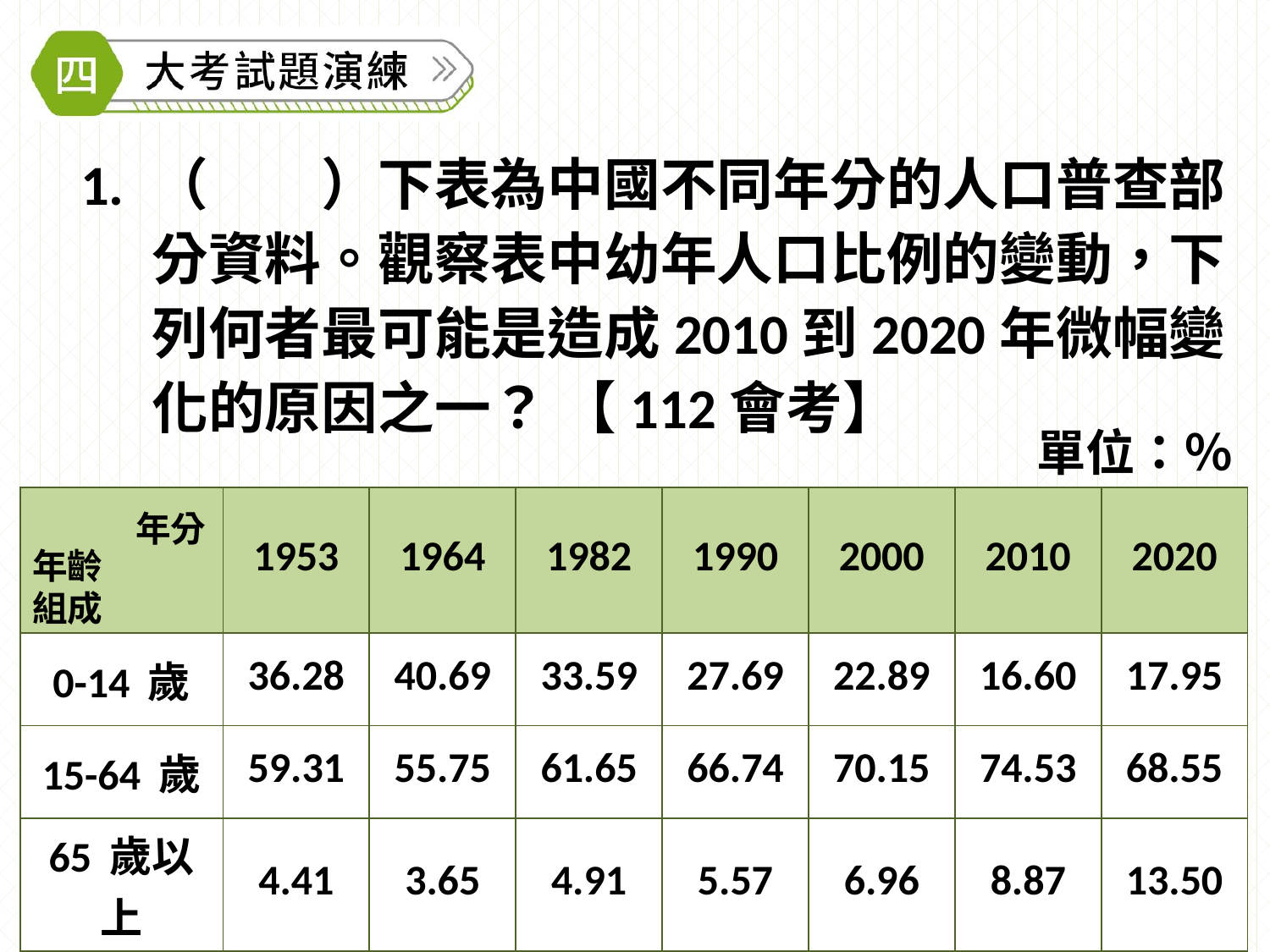

1.	（　　）下表為中國不同年分的人口普查部分資料。觀察表中幼年人口比例的變動，下列何者最可能是造成2010到2020年微幅變化的原因之一？ 【112會考】
單位：％
|  | 1953 | 1964 | 1982 | 1990 | 2000 | 2010 | 2020 |
| --- | --- | --- | --- | --- | --- | --- | --- |
| 0-14 歲 | 36.28 | 40.69 | 33.59 | 27.69 | 22.89 | 16.60 | 17.95 |
| 15-64 歲 | 59.31 | 55.75 | 61.65 | 66.74 | 70.15 | 74.53 | 68.55 |
| 65 歲以上 | 4.41 | 3.65 | 4.91 | 5.57 | 6.96 | 8.87 | 13.50 |
年分
年齡
組成